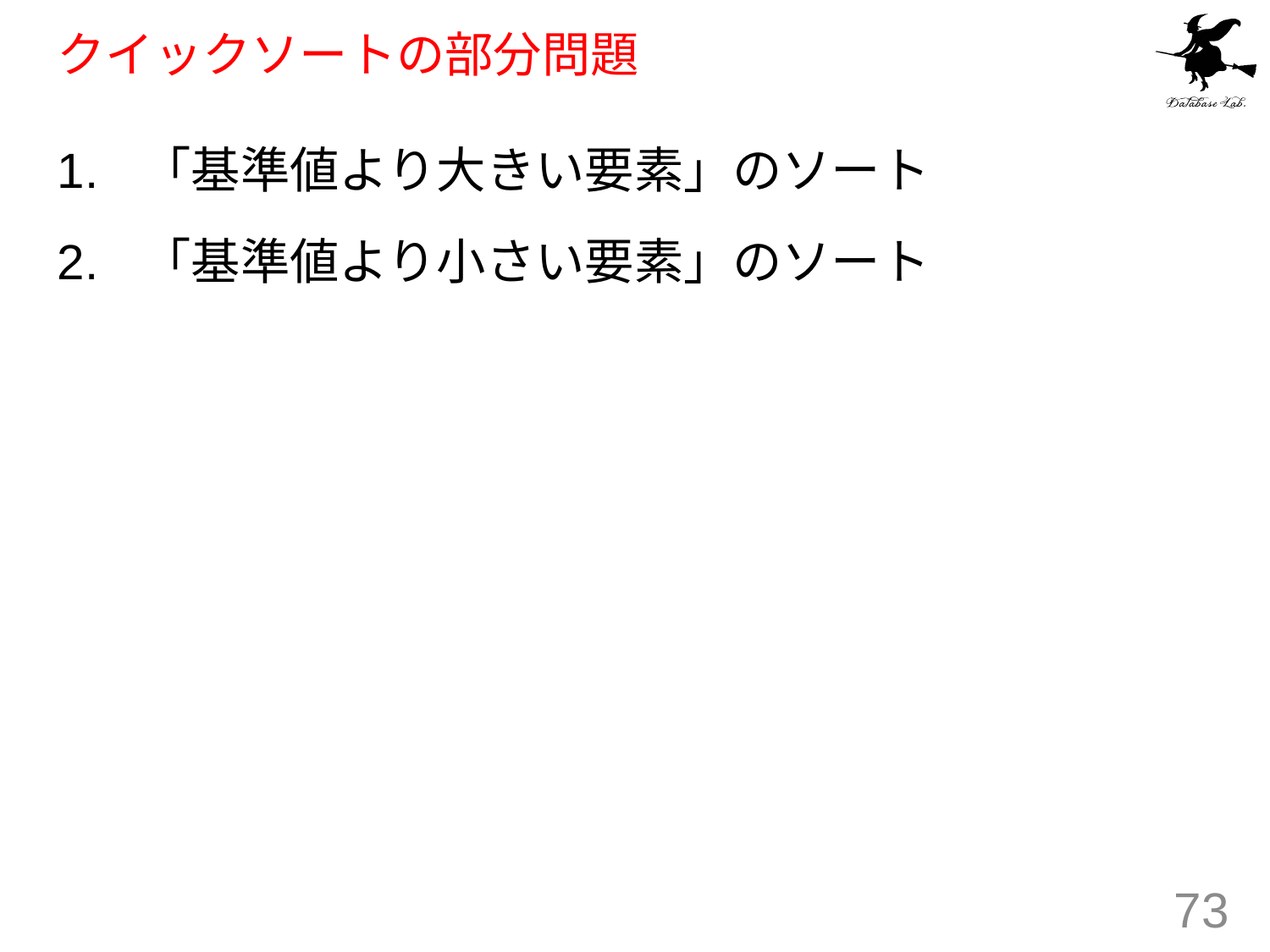

# クイックソートの部分問題
「基準値より大きい要素」のソート
「基準値より小さい要素」のソート

73